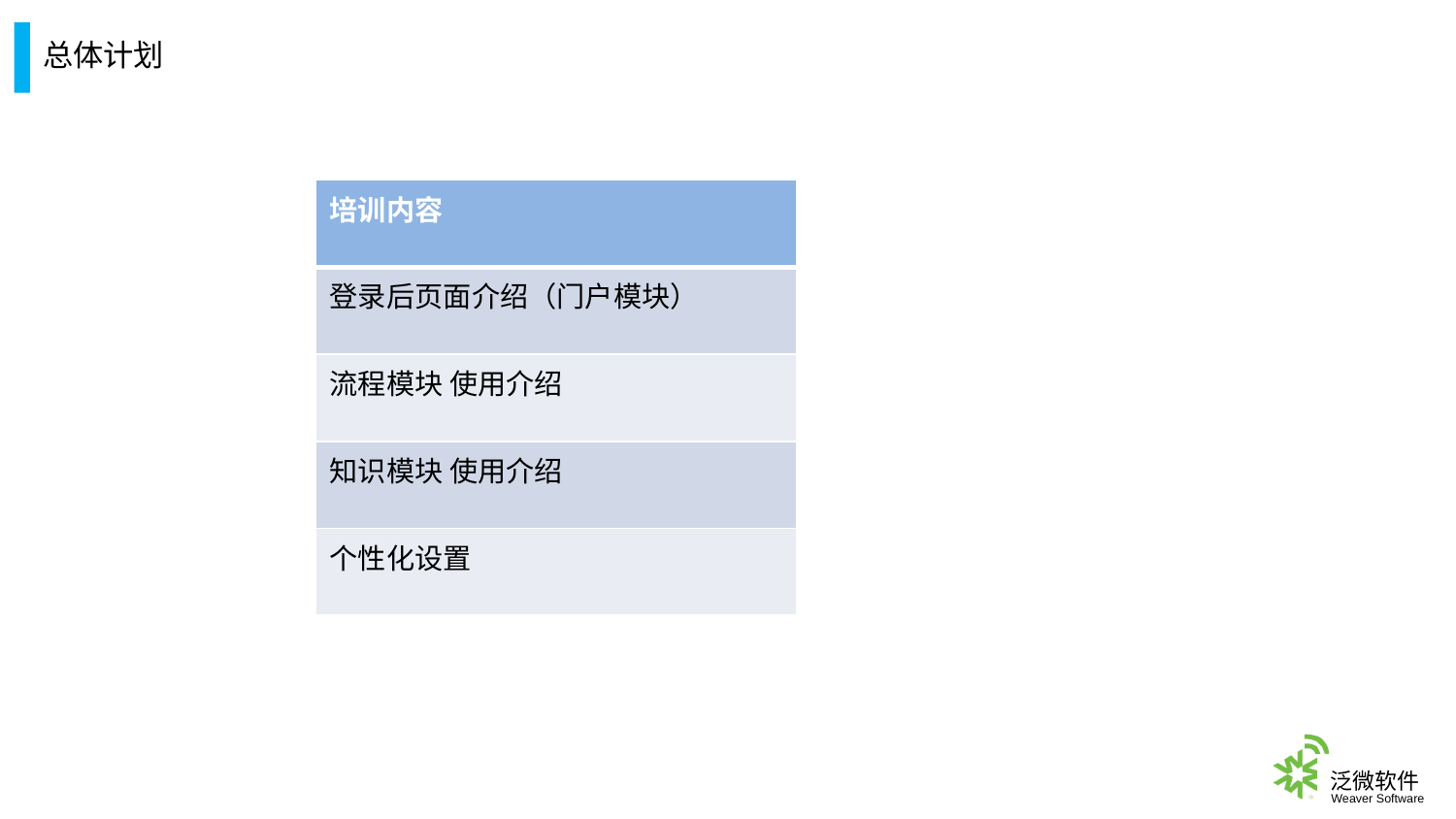

总体计划
| 培训内容 |
| --- |
| 登录后页面介绍（门户模块） |
| 流程模块 使用介绍 |
| 知识模块 使用介绍 |
| 个性化设置 |